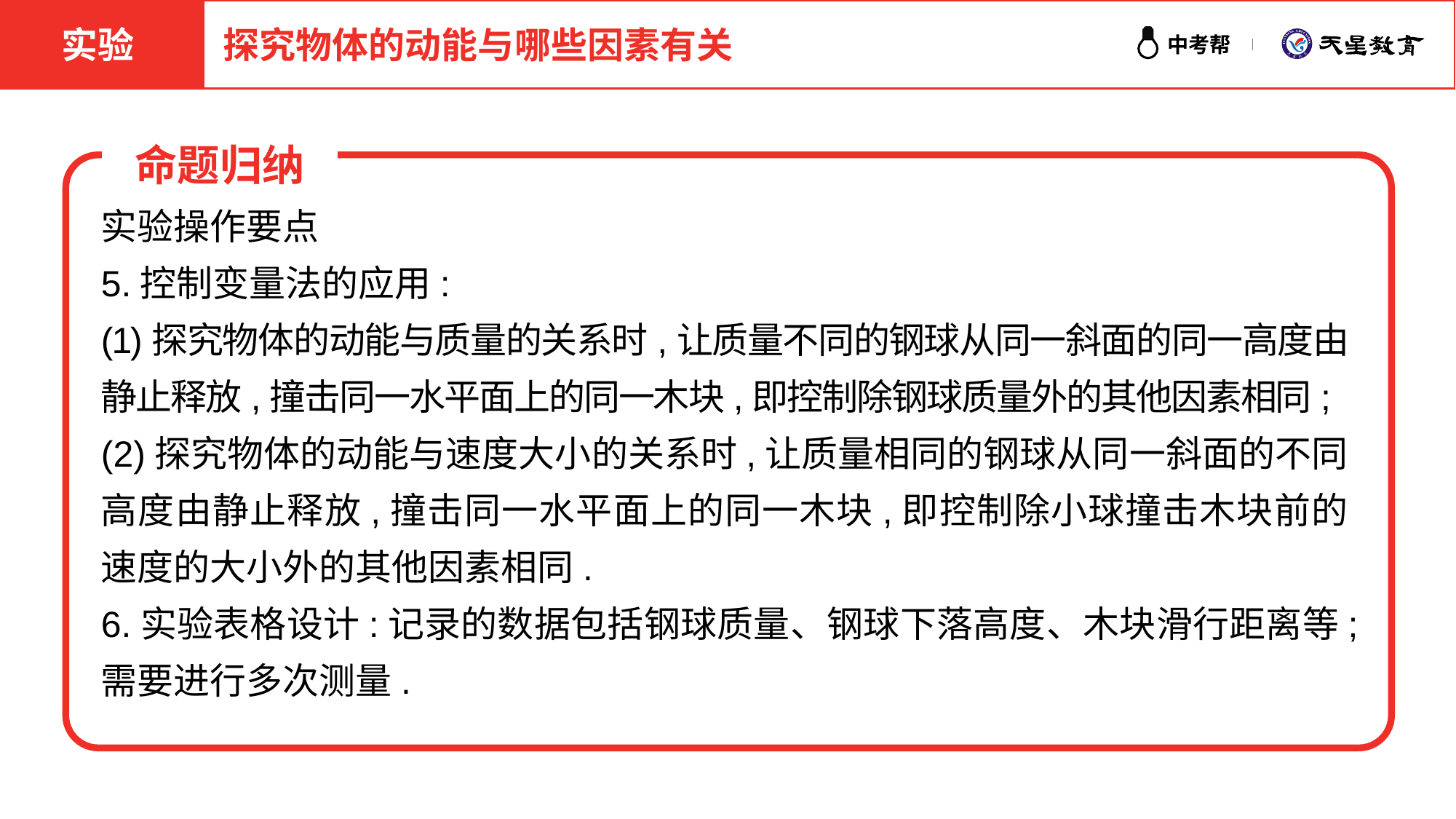

实验
探究物体的动能与哪些因素有关
命题归纳

实验操作要点
5.控制变量法的应用:
(1)探究物体的动能与质量的关系时,让质量不同的钢球从同一斜面的同一高度由静止释放,撞击同一水平面上的同一木块,即控制除钢球质量外的其他因素相同;
(2)探究物体的动能与速度大小的关系时,让质量相同的钢球从同一斜面的不同高度由静止释放,撞击同一水平面上的同一木块,即控制除小球撞击木块前的速度的大小外的其他因素相同.
6.实验表格设计:记录的数据包括钢球质量、钢球下落高度、木块滑行距离等;需要进行多次测量.